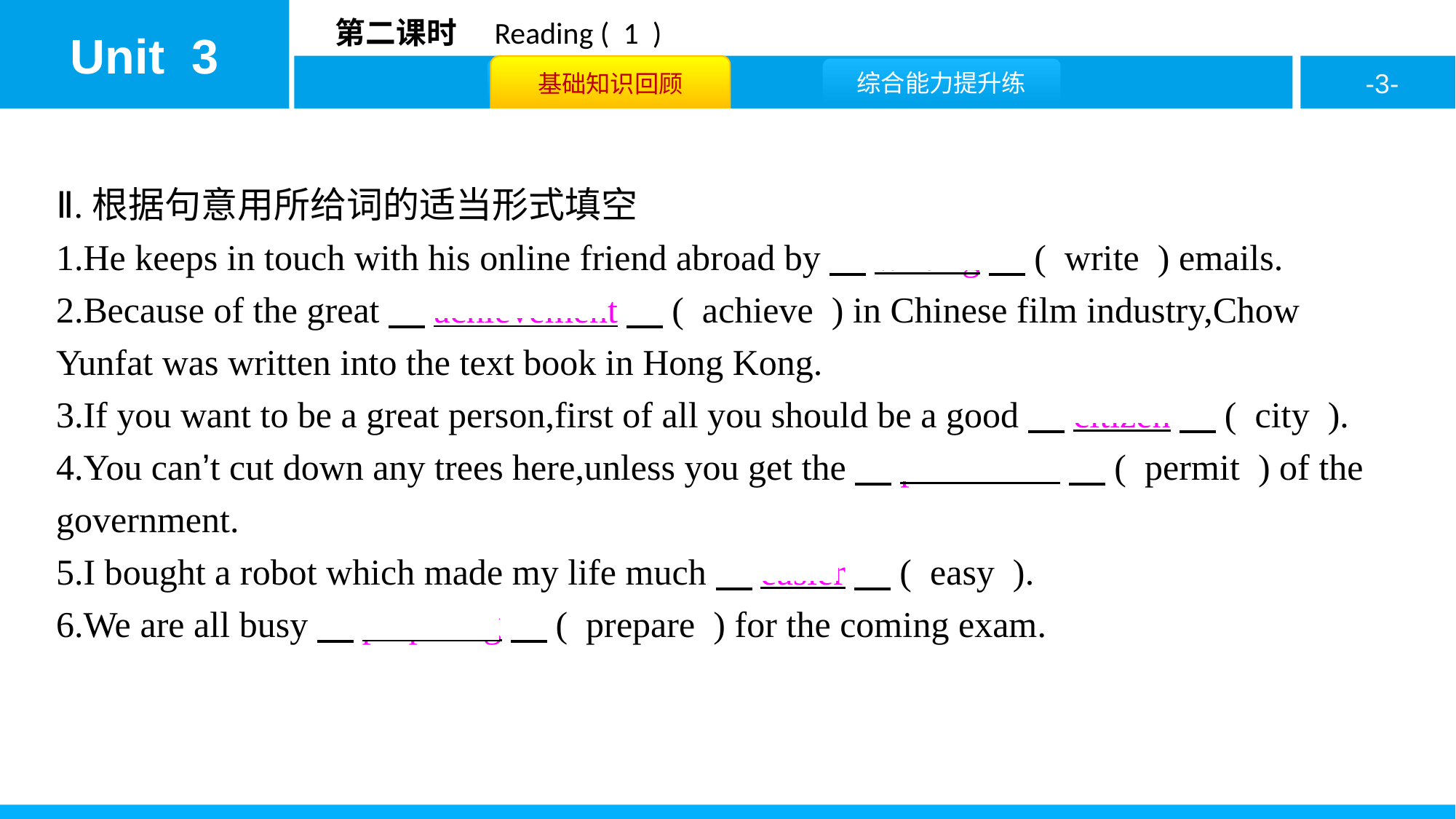

Ⅱ.根据句意用所给词的适当形式填空
1.He keeps in touch with his online friend abroad by　writing　(  write  ) emails.
2.Because of the great　achievement　(  achieve  ) in Chinese film industry,Chow Yunfat was written into the text book in Hong Kong.
3.If you want to be a great person,first of all you should be a good　citizen　(  city  ).
4.You can’t cut down any trees here,unless you get the　permission　(  permit  ) of the government.
5.I bought a robot which made my life much　easier　(  easy  ).
6.We are all busy　preparing　(  prepare  ) for the coming exam.